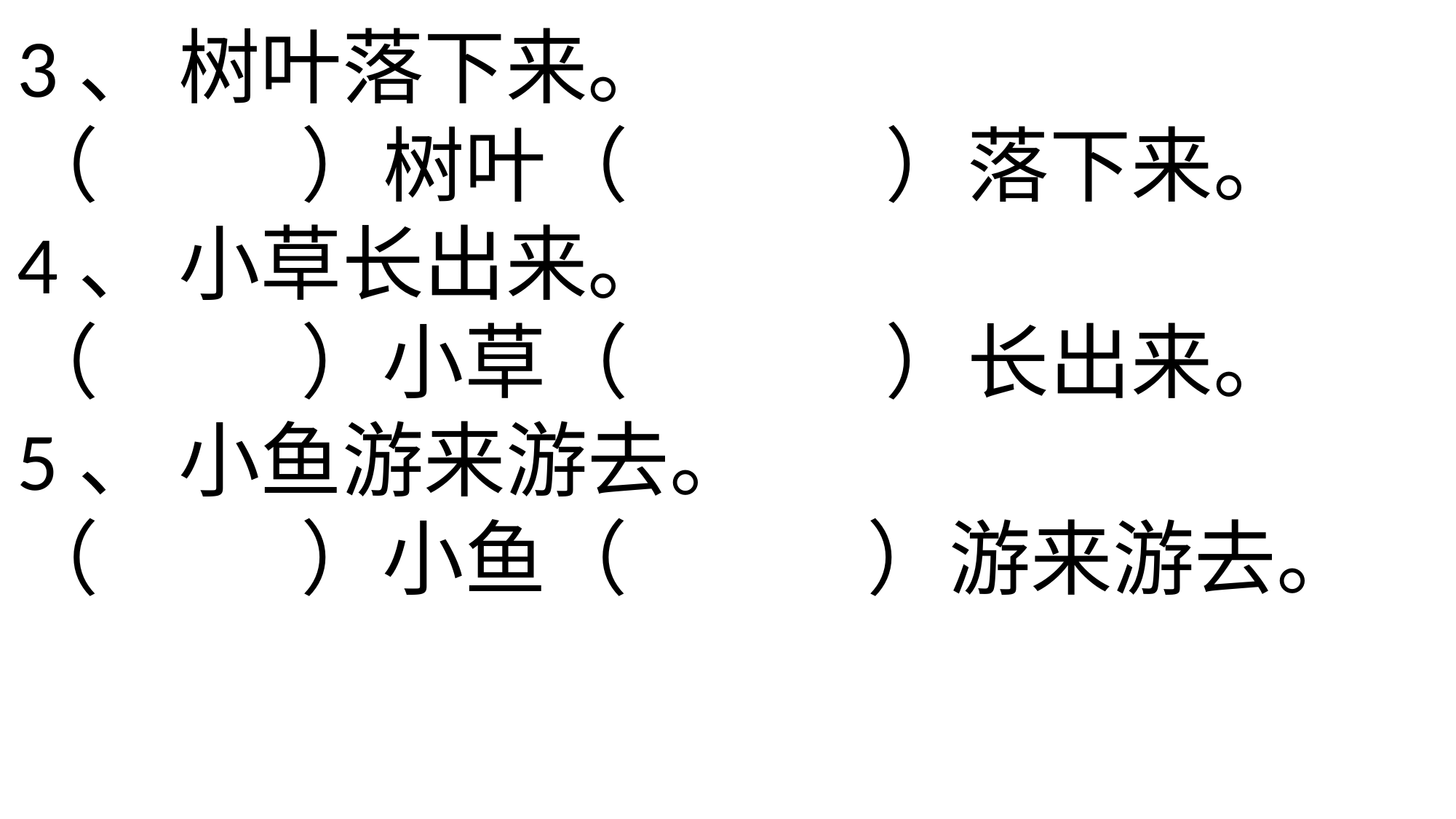

3、 树叶落下来。
（           ）树叶（              ）落下来。
4、 小草长出来。
（           ）小草（              ）长出来。
5、 小鱼游来游去。
（           ）小鱼（             ）游来游去。